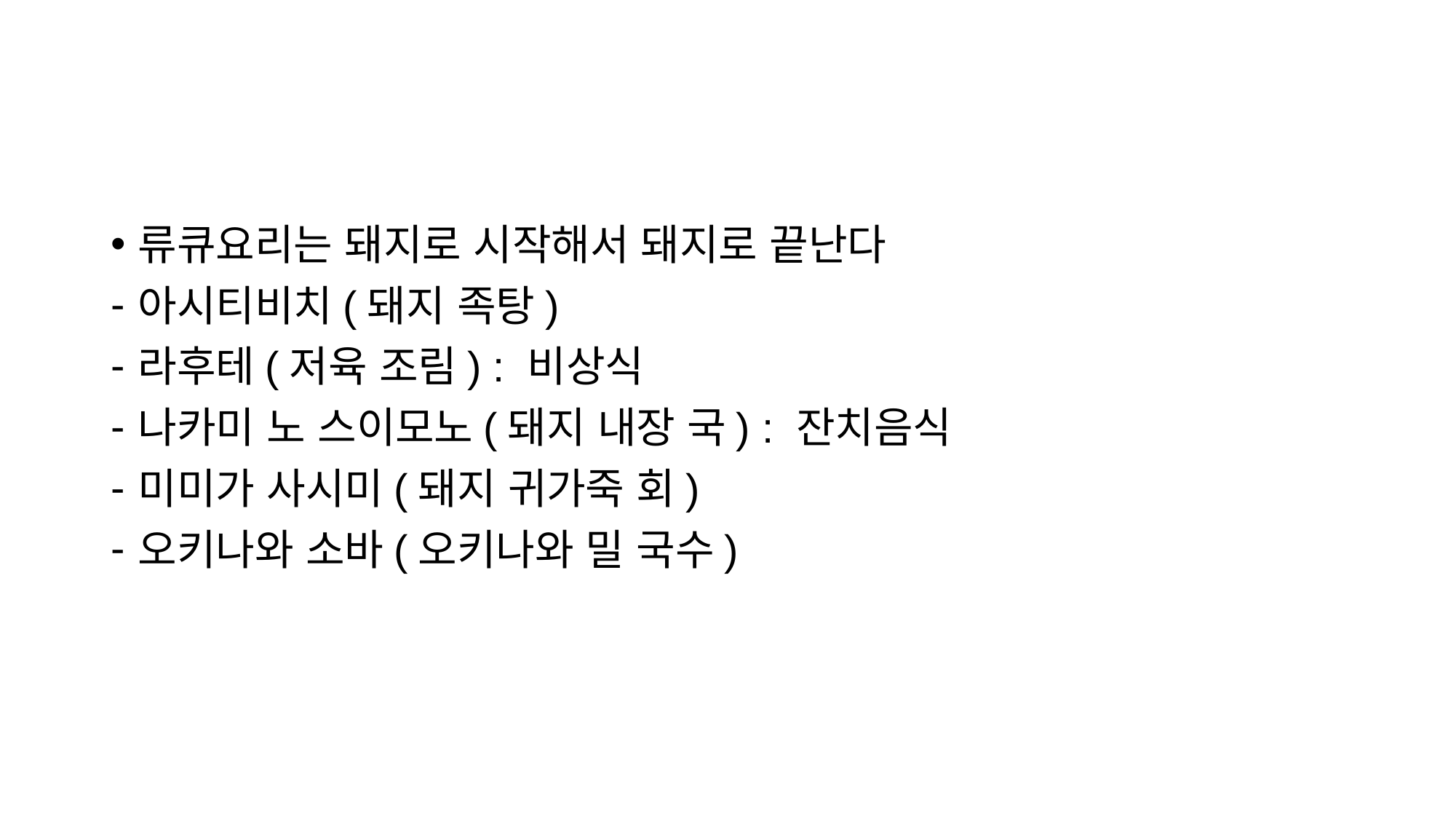

#
류큐요리는 돼지로 시작해서 돼지로 끝난다
아시티비치(돼지 족탕)
라후테(저육 조림) : 비상식
나카미 노 스이모노(돼지 내장 국) : 잔치음식
미미가 사시미(돼지 귀가죽 회)
오키나와 소바(오키나와 밀 국수)